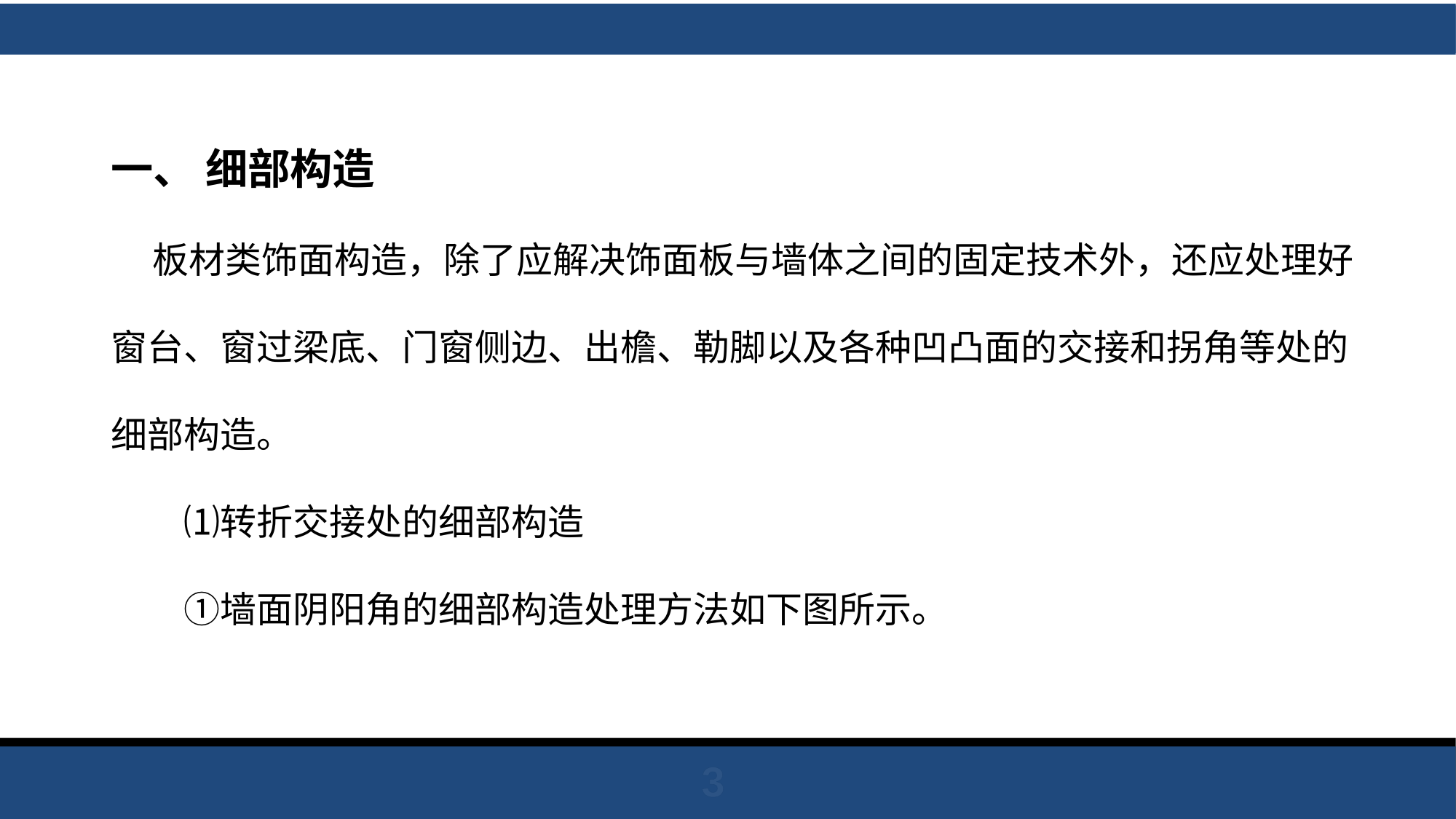

一、 细部构造
    板材类饰面构造，除了应解决饰面板与墙体之间的固定技术外，还应处理好窗台、窗过梁底、门窗侧边、出檐、勒脚以及各种凹凸面的交接和拐角等处的细部构造。
　　⑴转折交接处的细部构造
　　①墙面阴阳角的细部构造处理方法如下图所示。

3